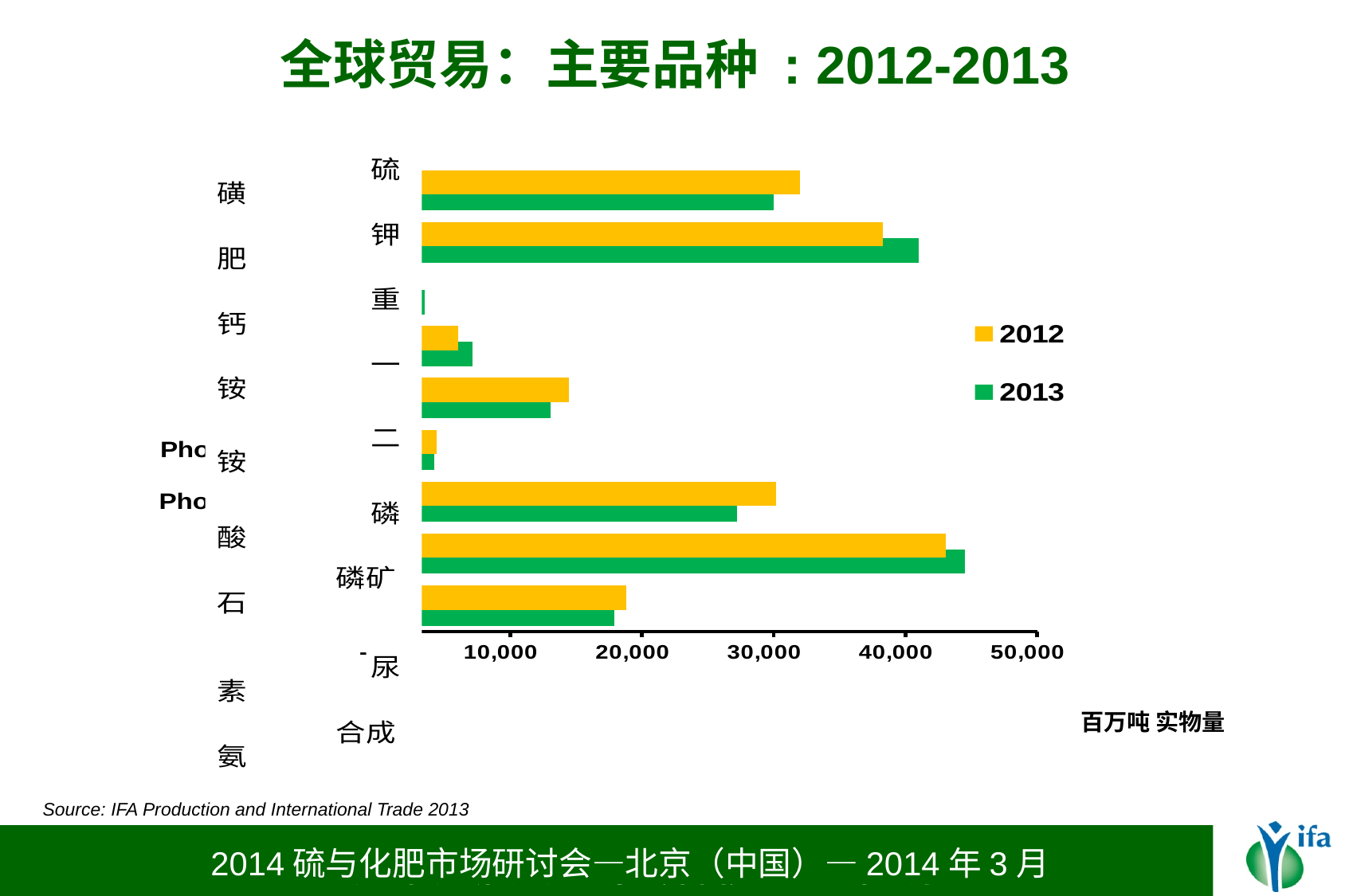

# 全球贸易：主要品种 : 2012-2013

### Chart

| Category | 2013 | 2012 |
|---|---|---|
| Ammonia | 17900.0 | 18781.02189781022 |
| Urea | 44500.0 | 43050.0 |
| Phosphate Rock | 27200.0 | 30158.0 |
| Phosphoric acid | 4200.0 | 4406.0 |
| DAP | 13043.478260869564 | 14471.739130434782 |
| MAP | 7115.3846153846125 | 6042.3076923076915 |
| TSP | 3478.260869565207 | 3186.9565217391305 |
| Potash | 41000.0 | 38277.0 |
| Sulphur | 30000.0 | 32018.0 |
百万吨 实物量
Source: IFA Production and International Trade 2013